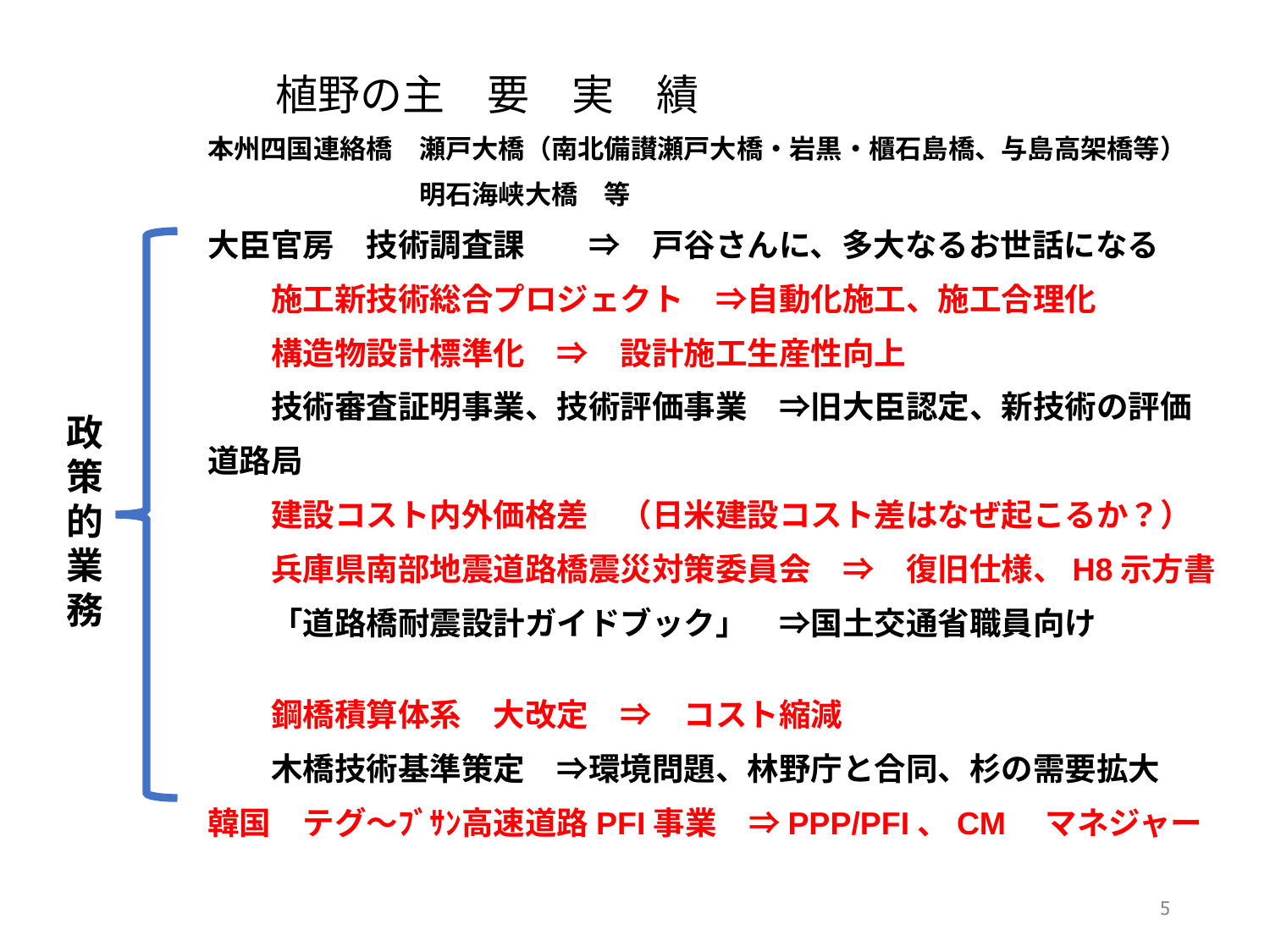

植野の主　要　実　績
本州四国連絡橋　瀬戸大橋（南北備讃瀬戸大橋・岩黒・櫃石島橋、与島高架橋等）
　　　　　　　　明石海峡大橋　等
大臣官房　技術調査課　　⇒　戸谷さんに、多大なるお世話になる
　　施工新技術総合プロジェクト　⇒自動化施工、施工合理化
　　構造物設計標準化　⇒　設計施工生産性向上
　　技術審査証明事業、技術評価事業　⇒旧大臣認定、新技術の評価
道路局
　　建設コスト内外価格差　（日米建設コスト差はなぜ起こるか？）
　　兵庫県南部地震道路橋震災対策委員会　⇒　復旧仕様、H8示方書
　　「道路橋耐震設計ガイドブック」　⇒国土交通省職員向け
　　鋼橋積算体系　大改定　⇒　コスト縮減
　　木橋技術基準策定　⇒環境問題、林野庁と合同、杉の需要拡大
韓国　テグ～ﾌﾞｻﾝ高速道路PFI事業　⇒PPP/PFI、CM　マネジャー

政策的業務
5